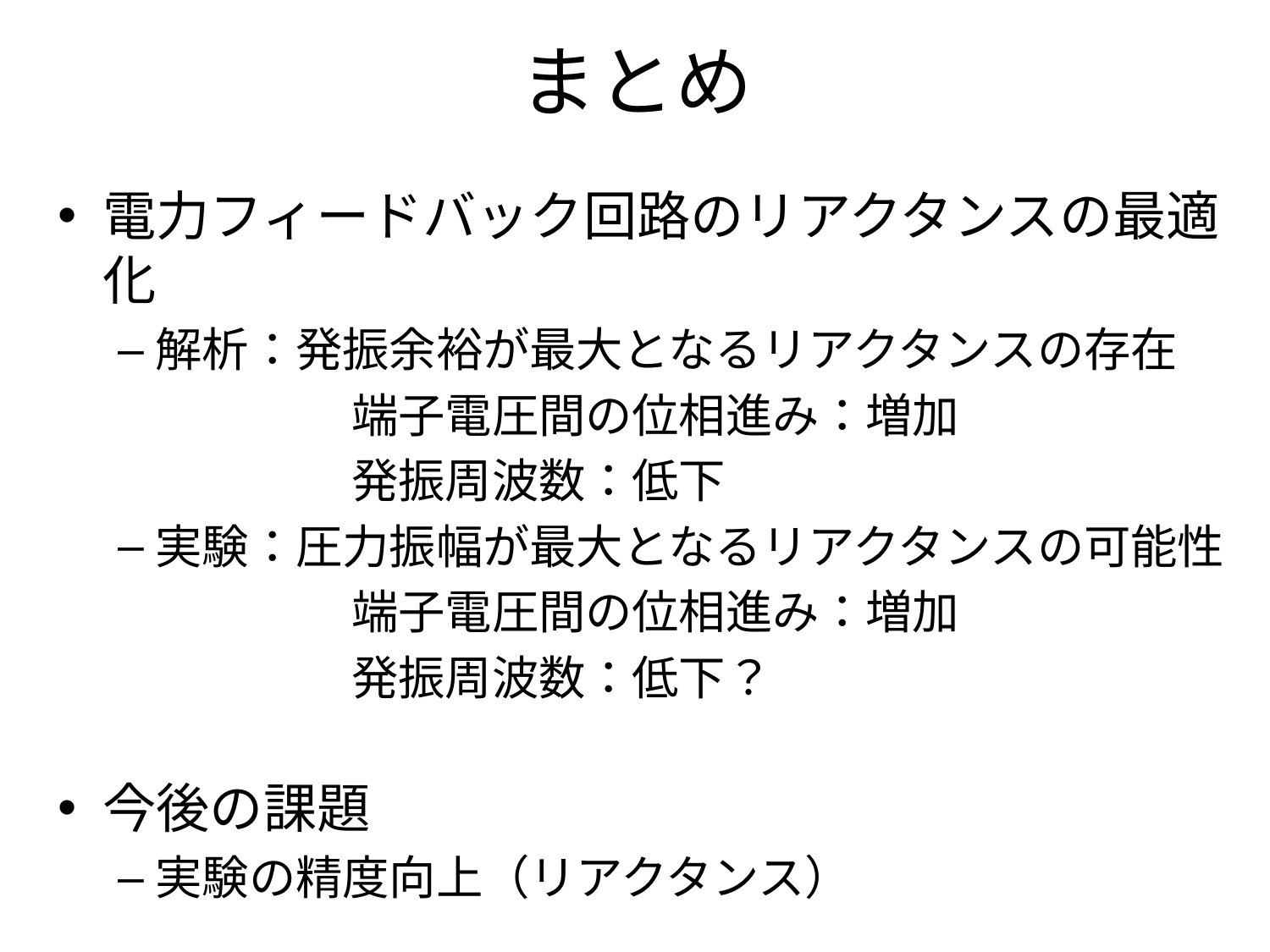

# まとめ
電力フィードバック回路のリアクタンスの最適化
解析：発振余裕が最大となるリアクタンスの存在
　　　　　端子電圧間の位相進み：増加
　　　　　発振周波数：低下
実験：圧力振幅が最大となるリアクタンスの可能性
　　　　　端子電圧間の位相進み：増加
　　　　　発振周波数：低下？

今後の課題
実験の精度向上（リアクタンス）